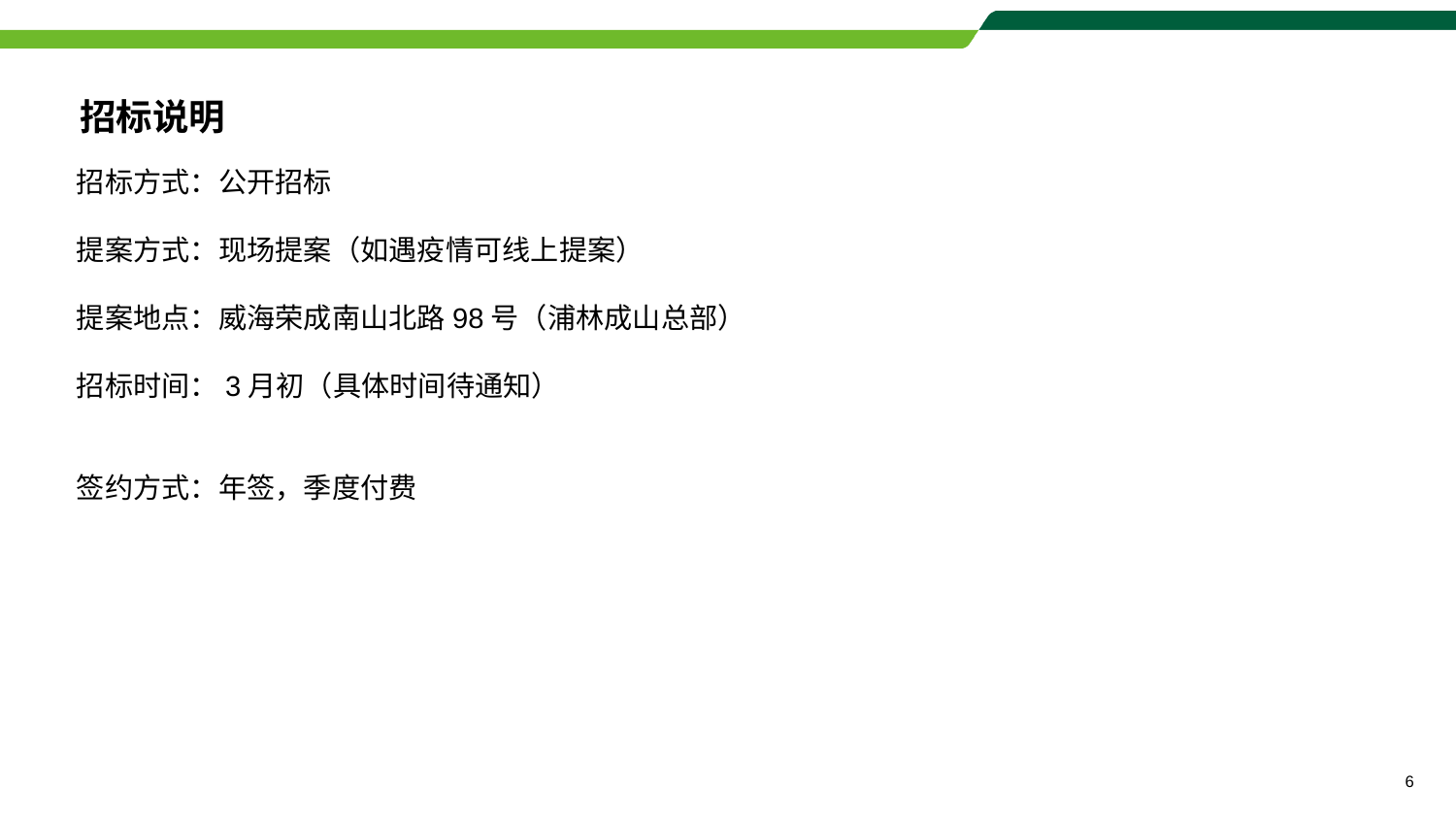

招标说明
招标方式：公开招标

提案方式：现场提案（如遇疫情可线上提案）

提案地点：威海荣成南山北路98号（浦林成山总部）

招标时间：3月初（具体时间待通知）

签约方式：年签，季度付费
6